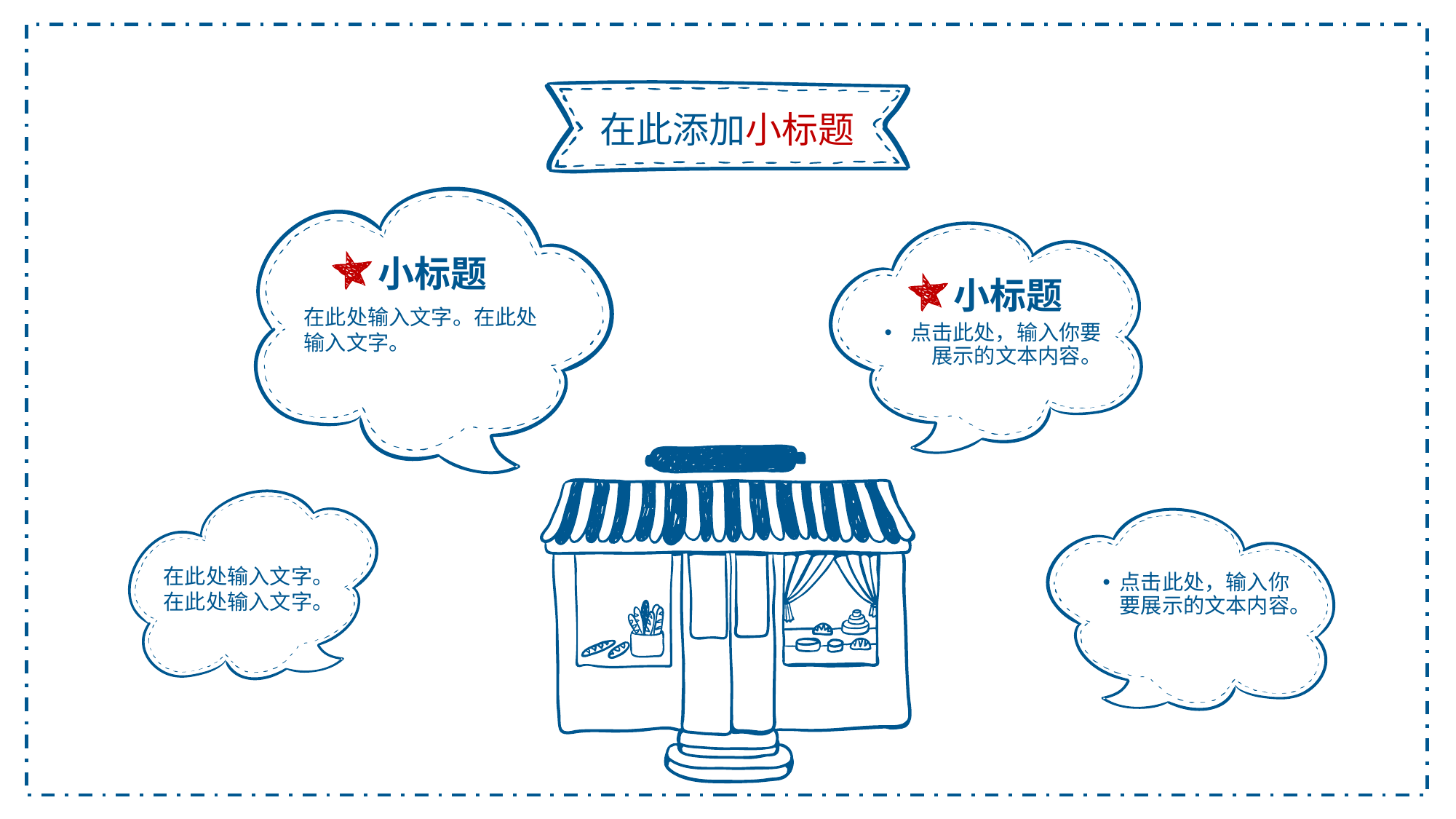

在此添加小标题

小标题

小标题

在此处输入文字。在此处输入文字。
点击此处，输入你要展示的文本内容。

在此处输入文字。在此处输入文字。
点击此处，输入你要展示的文本内容。